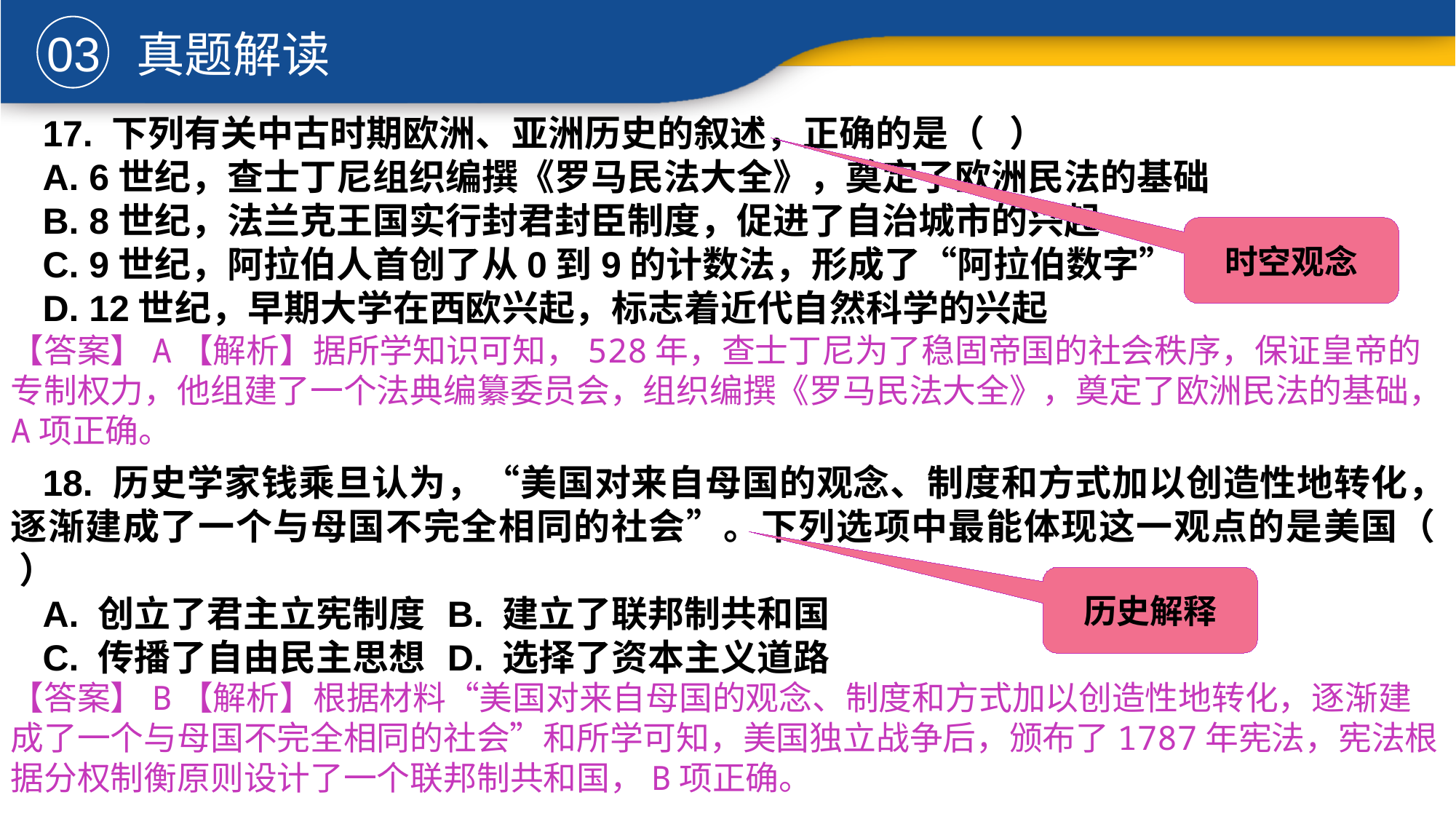

03
真题解读
17. 下列有关中古时期欧洲、亚洲历史的叙述，正确的是（   ）
A. 6世纪，查士丁尼组织编撰《罗马民法大全》，奠定了欧洲民法的基础
B. 8世纪，法兰克王国实行封君封臣制度，促进了自治城市的兴起
C. 9世纪，阿拉伯人首创了从0到9的计数法，形成了“阿拉伯数字”
D. 12世纪，早期大学在西欧兴起，标志着近代自然科学的兴起

18. 历史学家钱乘旦认为，“美国对来自母国的观念、制度和方式加以创造性地转化，逐渐建成了一个与母国不完全相同的社会”。下列选项中最能体现这一观点的是美国（   ）
A. 创立了君主立宪制度	B. 建立了联邦制共和国
C. 传播了自由民主思想	D. 选择了资本主义道路
时空观念
【答案】A【解析】据所学知识可知，528年，查士丁尼为了稳固帝国的社会秩序，保证皇帝的专制权力，他组建了一个法典编纂委员会，组织编撰《罗马民法大全》，奠定了欧洲民法的基础，A项正确。
历史解释
【答案】B【解析】根据材料“美国对来自母国的观念、制度和方式加以创造性地转化，逐渐建成了一个与母国不完全相同的社会”和所学可知，美国独立战争后，颁布了1787年宪法，宪法根据分权制衡原则设计了一个联邦制共和国，B项正确。